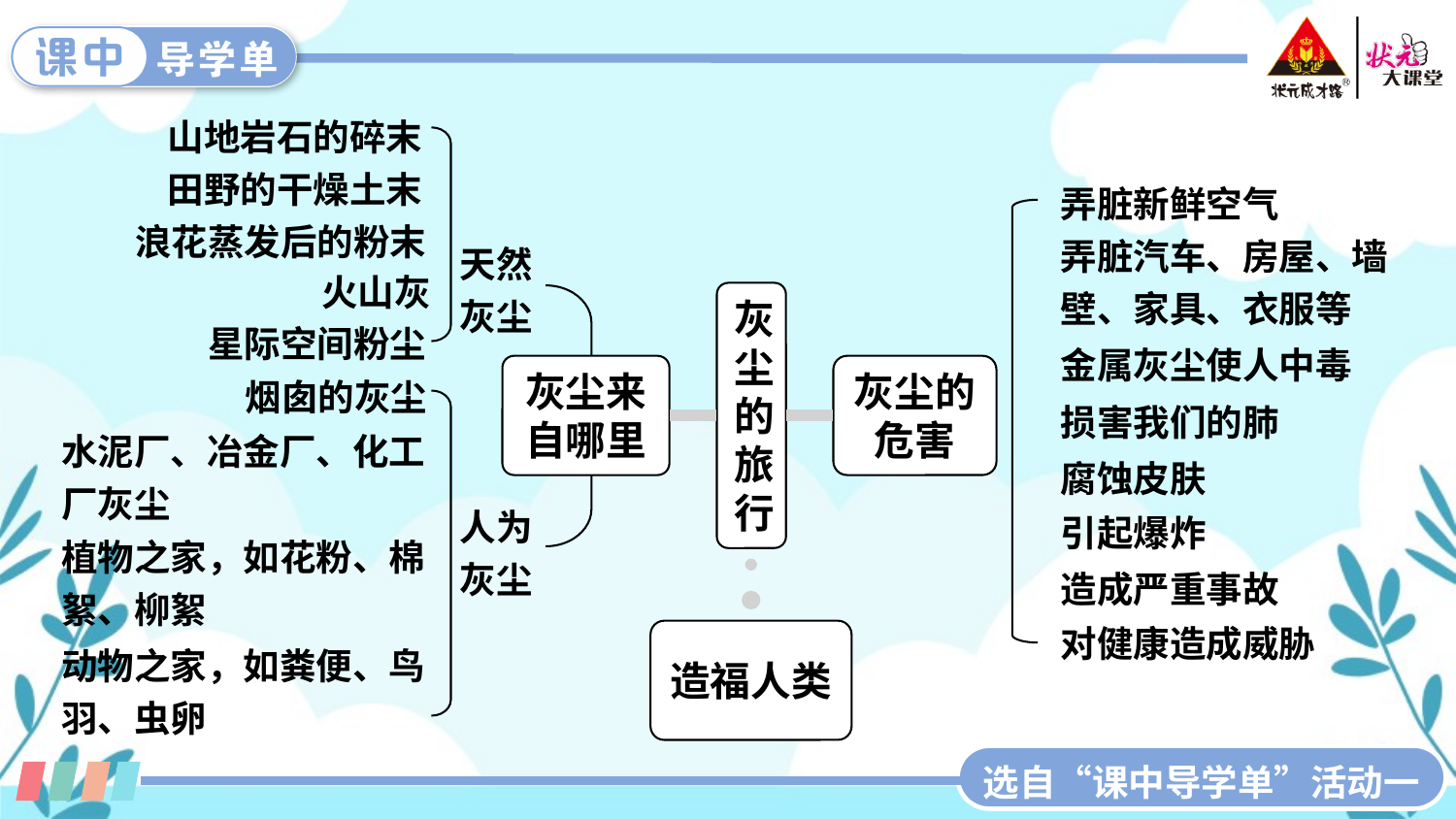

山地岩石的碎末

田野的干燥土末
弄脏新鲜空气

浪花蒸发后的粉末
弄脏汽车、房屋、墙壁、家具、衣服等
天然灰尘
火山灰
灰尘的旅行

星际空间粉尘
金属灰尘使人中毒
灰尘来自哪里
灰尘的危害
烟囱的灰尘
损害我们的肺

水泥厂、冶金厂、化工厂灰尘
腐蚀皮肤
人为灰尘
引起爆炸
植物之家，如花粉、棉絮、柳絮
造成严重事故
对健康造成威胁
造福人类
动物之家，如粪便、鸟羽、虫卵

选自“课中导学单”活动一